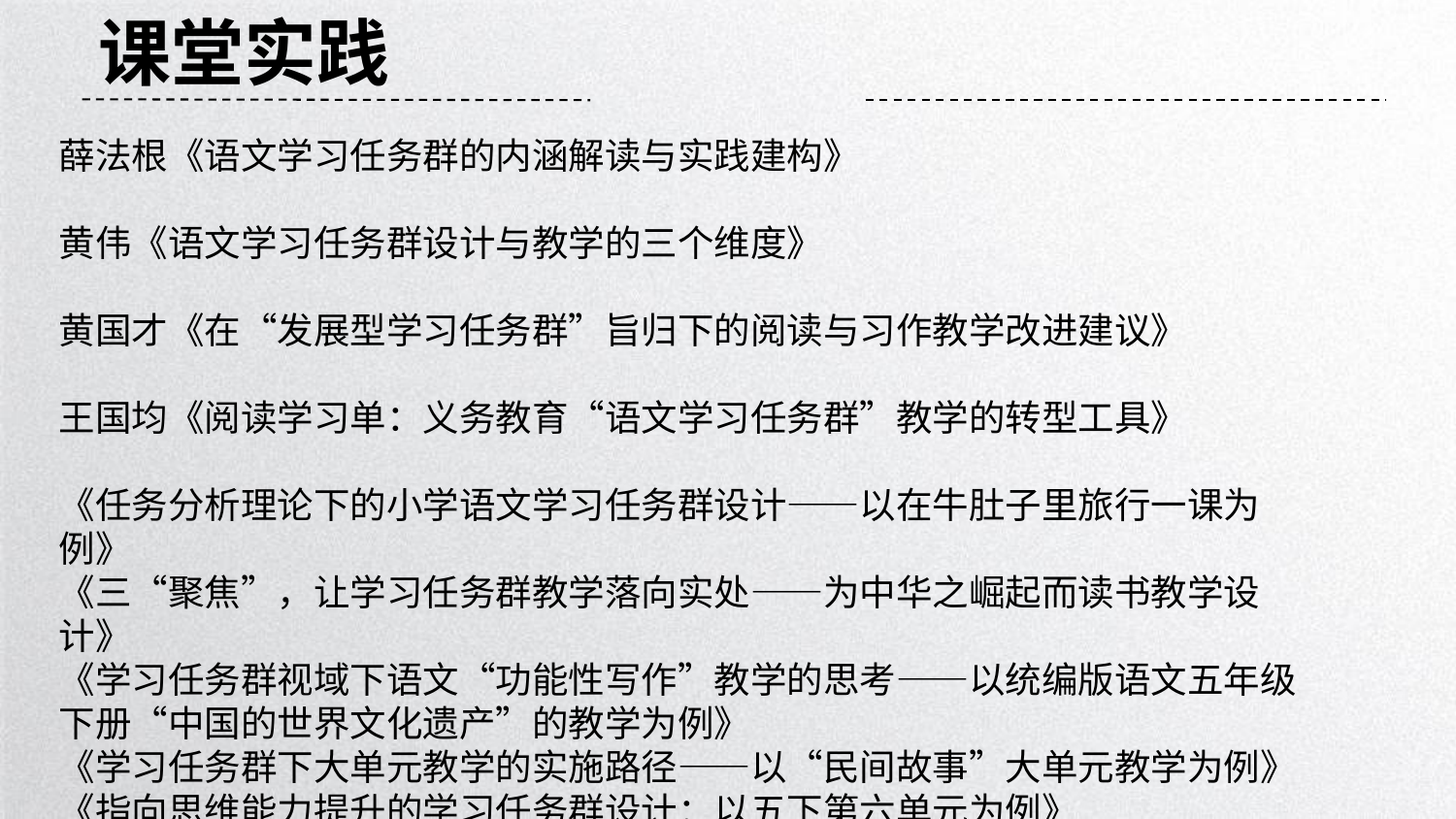

课堂实践
薛法根《语文学习任务群的内涵解读与实践建构》

黄伟《语文学习任务群设计与教学的三个维度》

黄国才《在“发展型学习任务群”旨归下的阅读与习作教学改进建议》

王国均《阅读学习单：义务教育“语文学习任务群”教学的转型工具》

《任务分析理论下的小学语文学习任务群设计——以在牛肚子里旅行一课为例》
《三“聚焦”，让学习任务群教学落向实处——为中华之崛起而读书教学设计》
《学习任务群视域下语文“功能性写作”教学的思考——以统编版语文五年级下册“中国的世界文化遗产”的教学为例》
《学习任务群下大单元教学的实施路径——以“民间故事”大单元教学为例》
《指向思维能力提升的学习任务群设计：以五下第六单元为例》
《学习任务群视域下的小学语文作业设计策略》